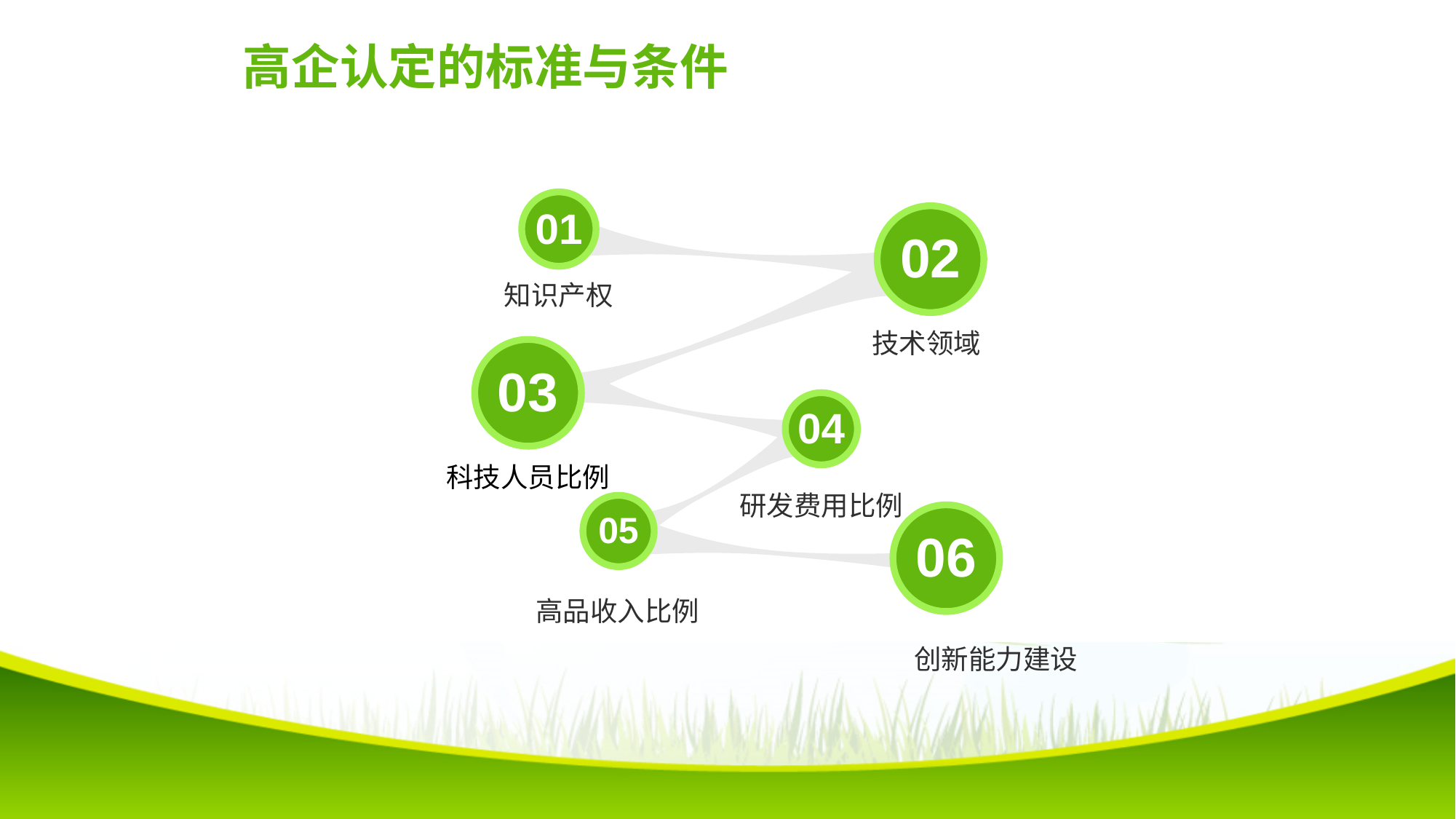

高企认定的标准与条件
01
02

知识产权
技术领域

03
04

科技人员比例
研发费用比例

05

06

高品收入比例
创新能力建设